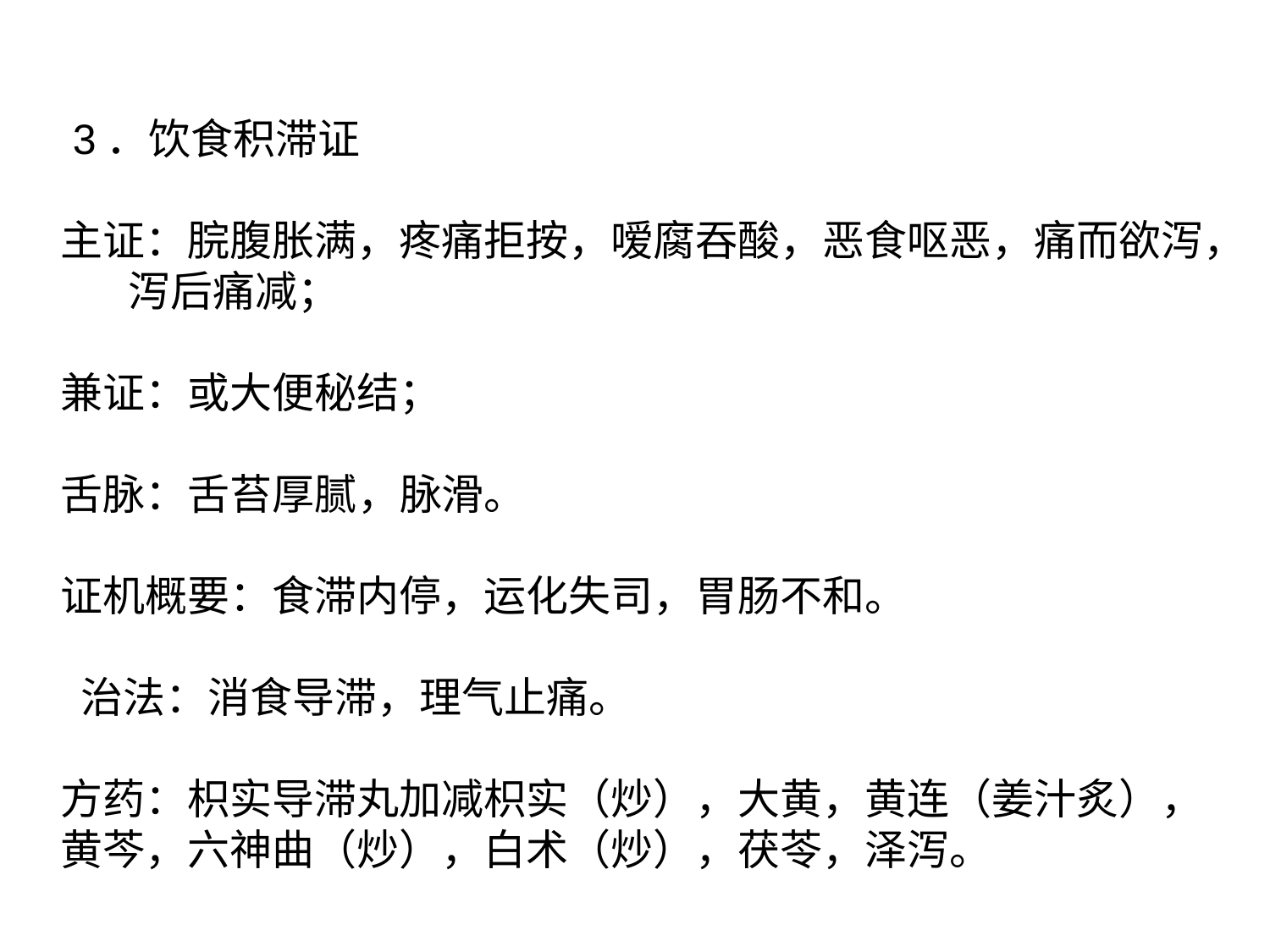

3．饮食积滞证

主证：脘腹胀满，疼痛拒按，嗳腐吞酸，恶食呕恶，痛而欲泻，
      泻后痛减；

兼证：或大便秘结；

舌脉：舌苔厚腻，脉滑。

证机概要：食滞内停，运化失司，胃肠不和。

 治法：消食导滞，理气止痛。

方药：枳实导滞丸加减枳实（炒），大黄，黄连（姜汁炙），
黄芩，六神曲（炒），白术（炒），茯苓，泽泻。